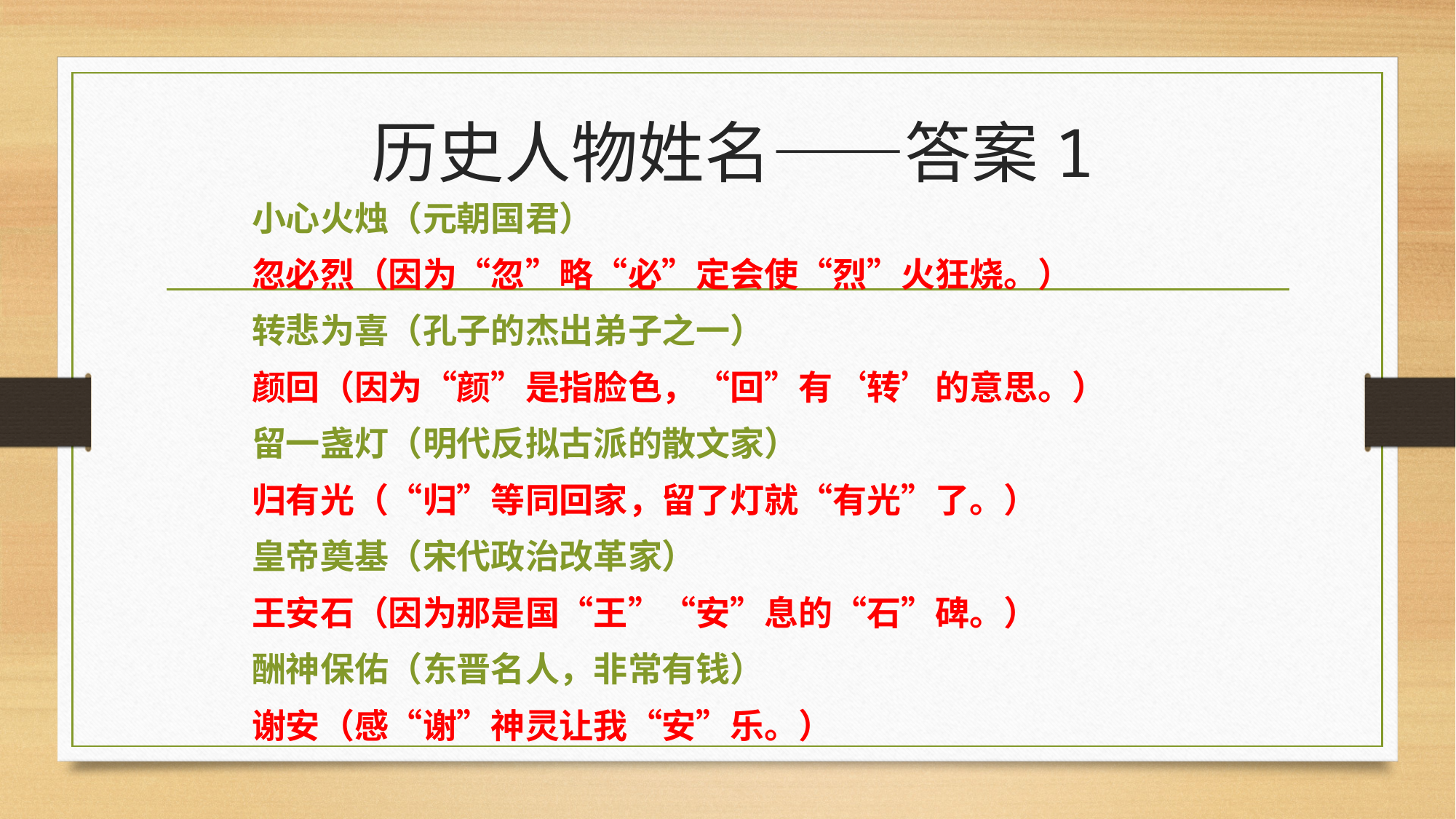

# 历史人物姓名——答案1
小心火烛（元朝国君）
忽必烈（因为“忽”略“必”定会使“烈”火狂烧。）
转悲为喜（孔子的杰出弟子之一）
颜回（因为“颜”是指脸色，“回”有‘转’的意思。）
留一盏灯（明代反拟古派的散文家）
归有光（“归”等同回家，留了灯就“有光”了。）
皇帝奠基（宋代政治改革家）
王安石（因为那是国“王”“安”息的“石”碑。）
酬神保佑（东晋名人，非常有钱）
谢安（感“谢”神灵让我“安”乐。）